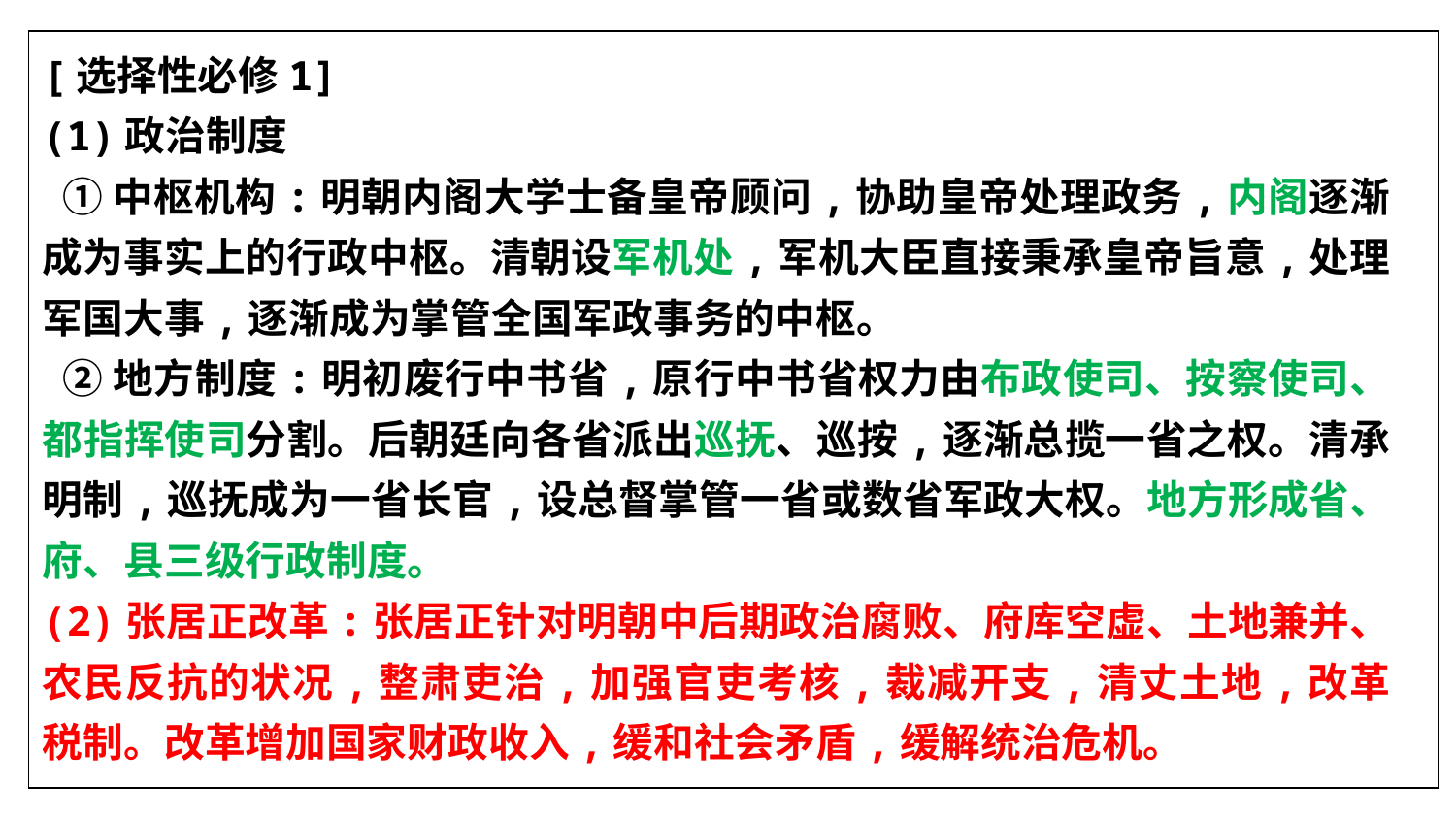

|  |
| --- |
[选择性必修1]
(1)政治制度
  ①中枢机构:明朝内阁大学士备皇帝顾问,协助皇帝处理政务,内阁逐渐成为事实上的行政中枢。清朝设军机处,军机大臣直接秉承皇帝旨意,处理军国大事,逐渐成为掌管全国军政事务的中枢。
  ②地方制度:明初废行中书省,原行中书省权力由布政使司、按察使司、都指挥使司分割。后朝廷向各省派出巡抚、巡按,逐渐总揽一省之权。清承明制,巡抚成为一省长官,设总督掌管一省或数省军政大权。地方形成省、府、县三级行政制度。
(2)张居正改革:张居正针对明朝中后期政治腐败、府库空虚、土地兼并、农民反抗的状况,整肃吏治,加强官吏考核,裁减开支,清丈土地,改革税制。改革增加国家财政收入,缓和社会矛盾,缓解统治危机。